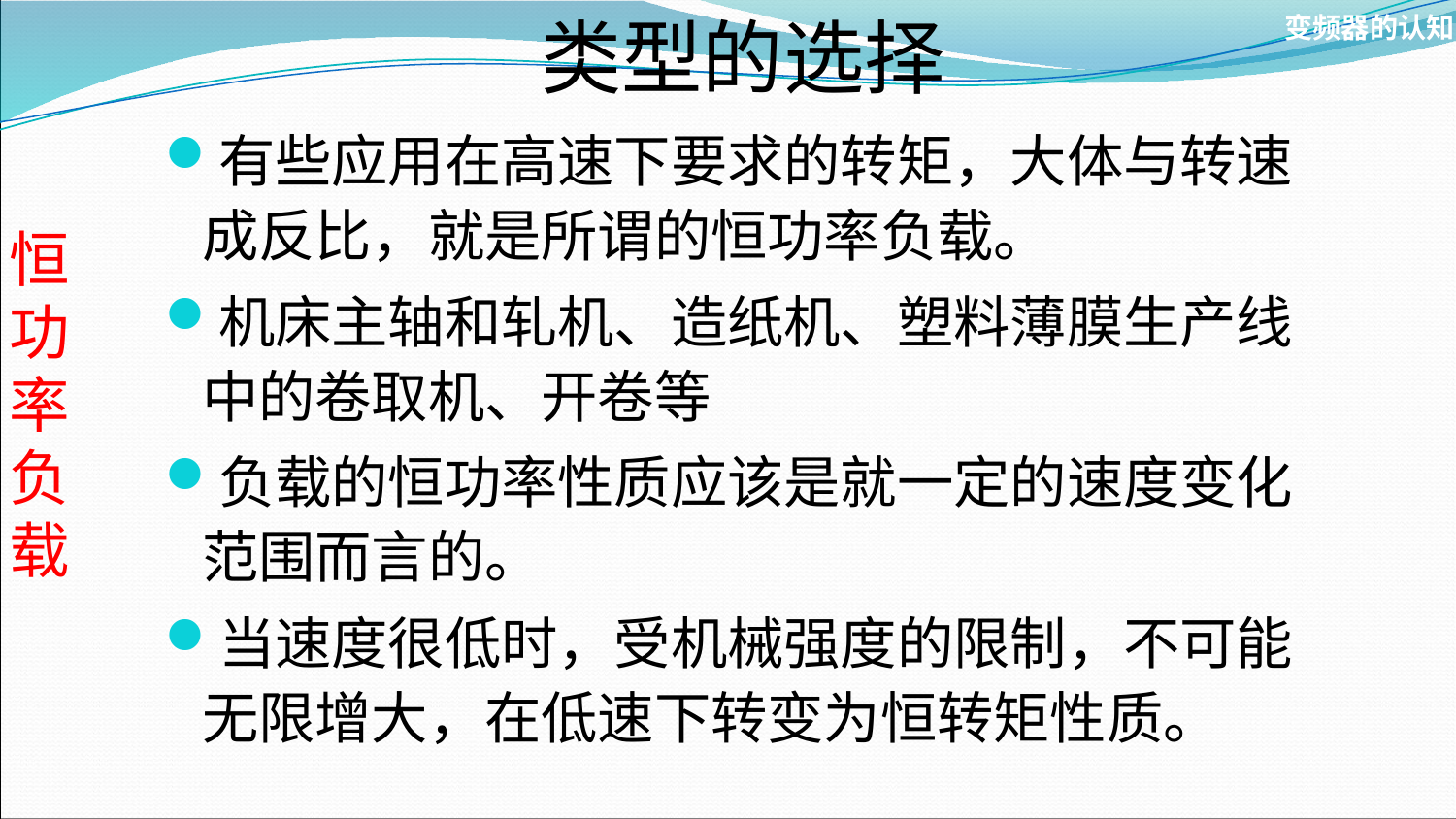

类型的选择
变频器的认知
有些应用在高速下要求的转矩，大体与转速成反比，就是所谓的恒功率负载。
机床主轴和轧机、造纸机、塑料薄膜生产线中的卷取机、开卷等
负载的恒功率性质应该是就一定的速度变化范围而言的。
当速度很低时，受机械强度的限制，不可能无限增大，在低速下转变为恒转矩性质。
# 恒功率负载